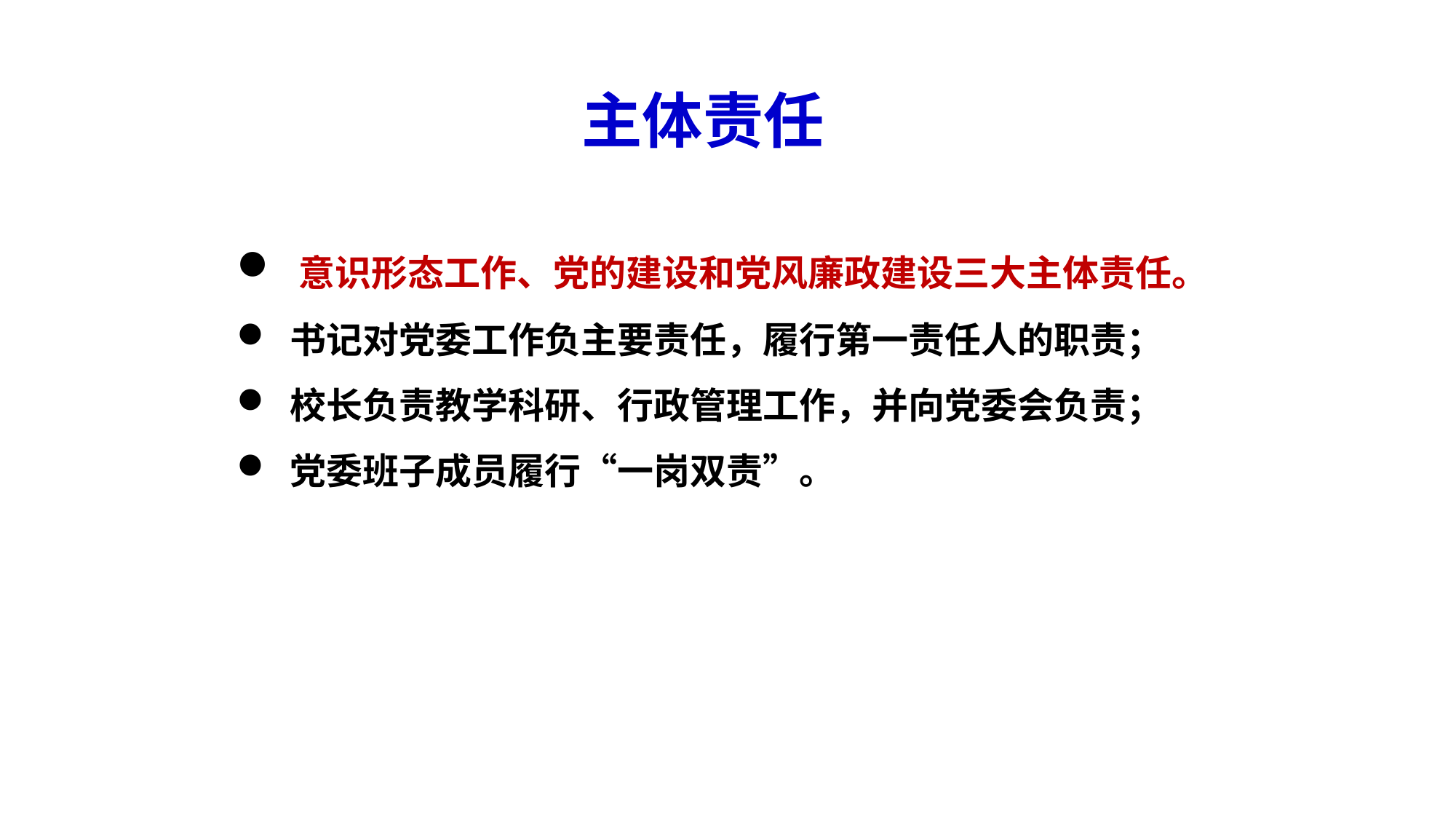

主体责任
 意识形态工作、党的建设和党风廉政建设三大主体责任。
 书记对党委工作负主要责任，履行第一责任人的职责；
 校长负责教学科研、行政管理工作，并向党委会负责；
 党委班子成员履行“一岗双责”。